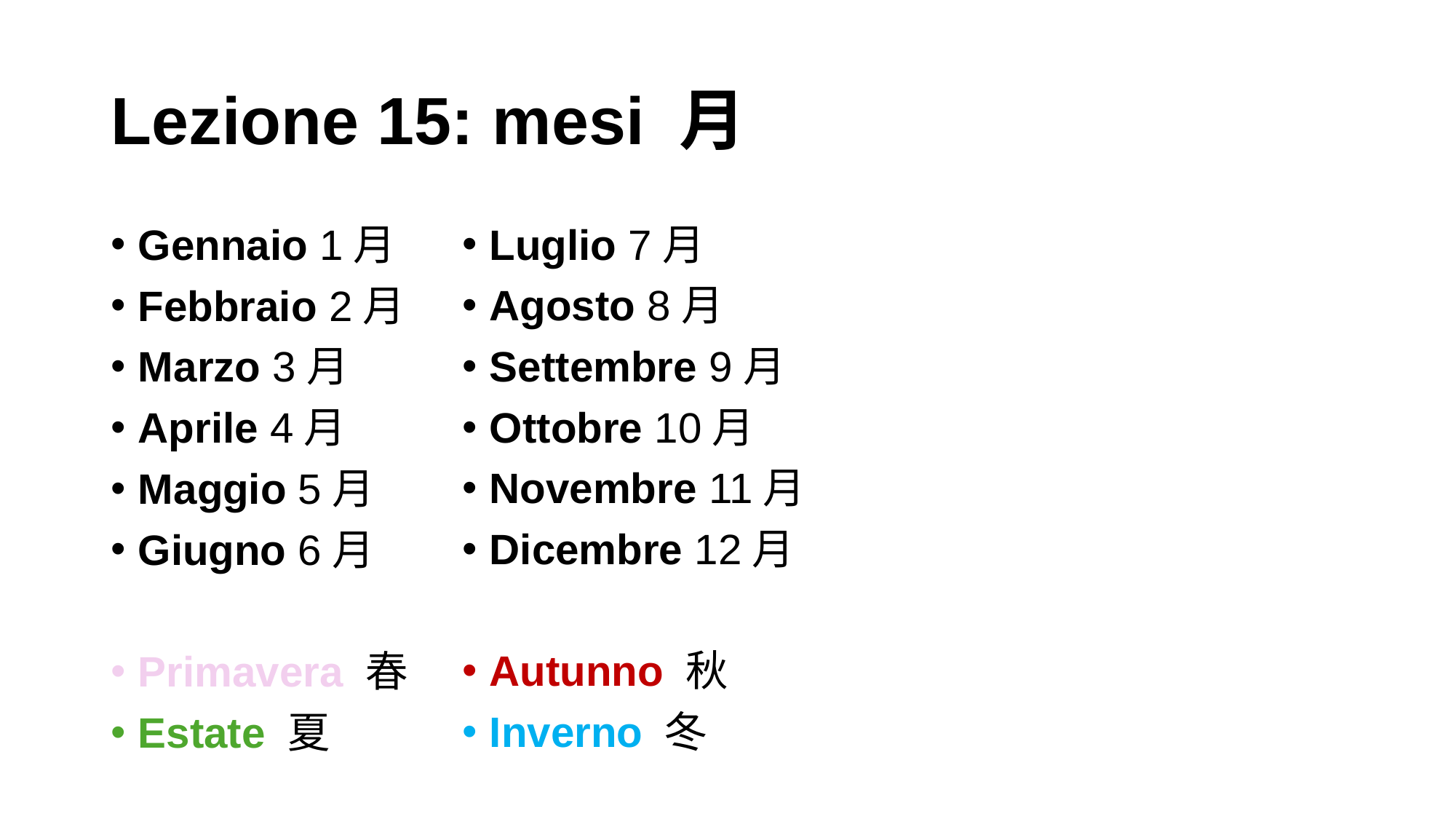

# Lezione 15: mesi 月
Gennaio 1月
Febbraio 2月
Marzo 3月
Aprile 4月
Maggio 5月
Giugno 6月

Primavera 春
Estate 夏
Luglio 7月
Agosto 8月
Settembre 9月
Ottobre 10月
Novembre 11月
Dicembre 12月

Autunno 秋
Inverno 冬